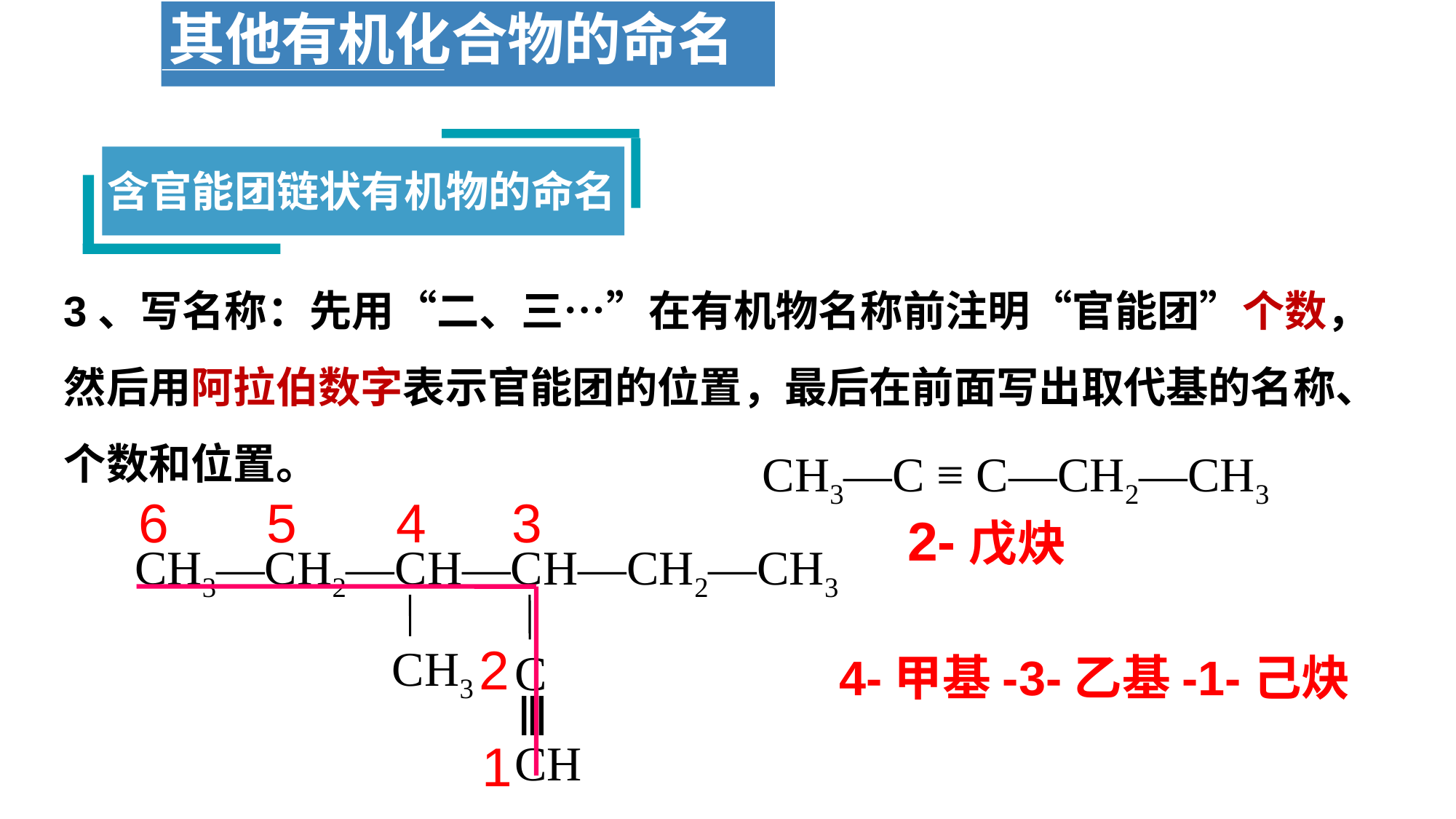

其他有机化合物的命名

含官能团链状有机物的命名

3、写名称：先用“二、三…”在有机物名称前注明“官能团”个数，然后用阿拉伯数字表示官能团的位置，最后在前面写出取代基的名称、个数和位置。
CH3—C ≡ C—CH2—CH3
6
5
4
3
2-戊炔
 CH3—CH2—CH—CH—CH2—CH3

2
CH3
C
4-甲基-3-乙基-1-己炔

1
CH